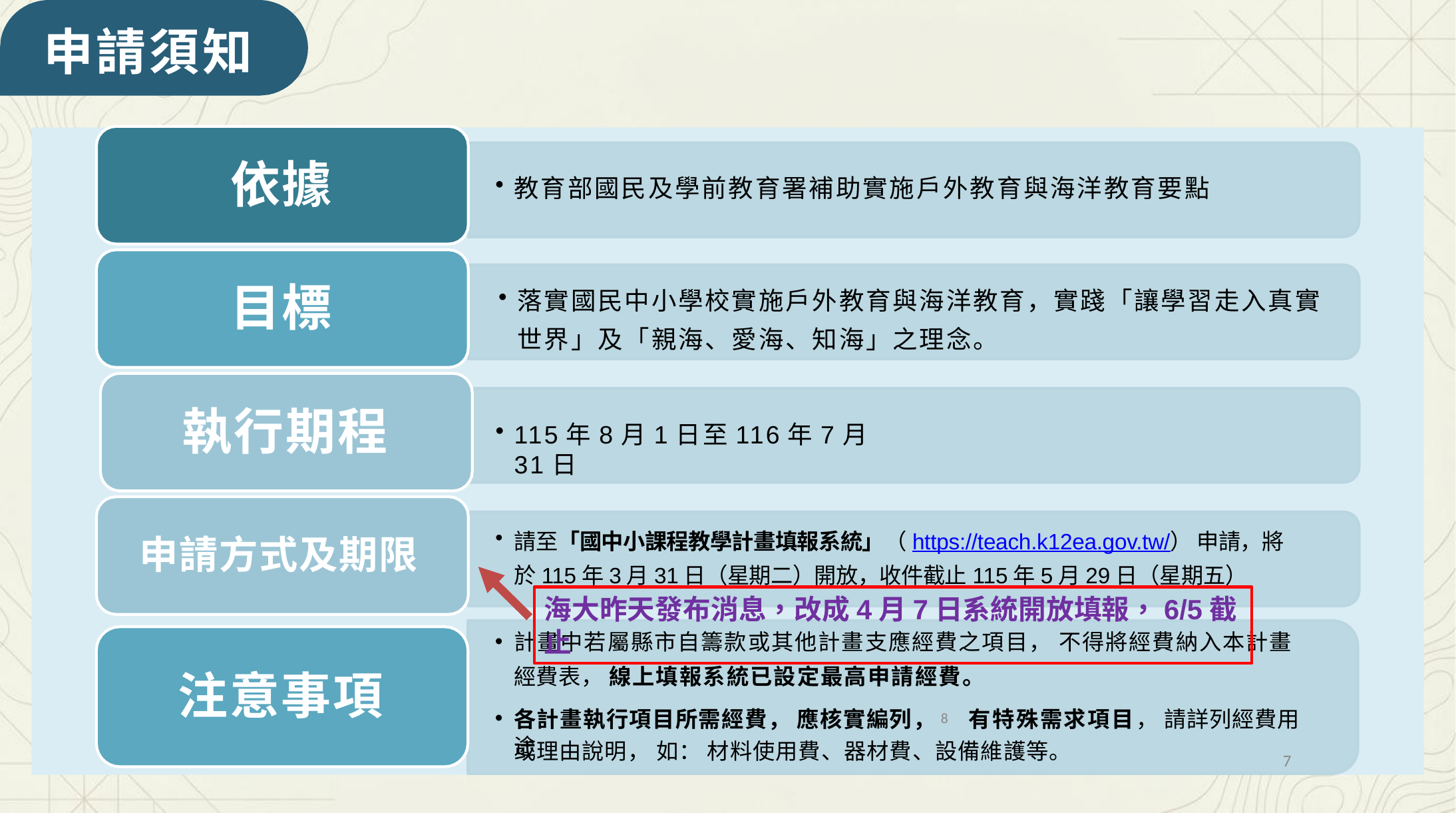

# 申請須知

依據
教育部國民及學前教育署補助實施戶外教育與海洋教育要點

目標
落實國民中小學校實施戶外教育與海洋教育，實踐「讓學習走入真實世界」及「親海、愛海、知海」之理念。

執行期程
115年8月1日至116年7月31日

請至「國中小課程教學計畫填報系統」（https://teach.k12ea.gov.tw/） 申請，將	於115年3月31日（星期二）開放，收件截止115年5月29日（星期五）
申請方式及期限
海大昨天發布消息，改成4月7日系統開放填報，6/5截止
計畫中若屬縣市自籌款或其他計畫支應經費之項目， 不得將經費納入本計畫
經費表， 線上填報系統已設定最高申請經費。
各計畫執行項目所需經費， 應核實編列，8  有特殊需求項目， 請詳列經費用途

注意事項
或理由說明， 如： 材料使用費、器材費、設備維護等。
7
8